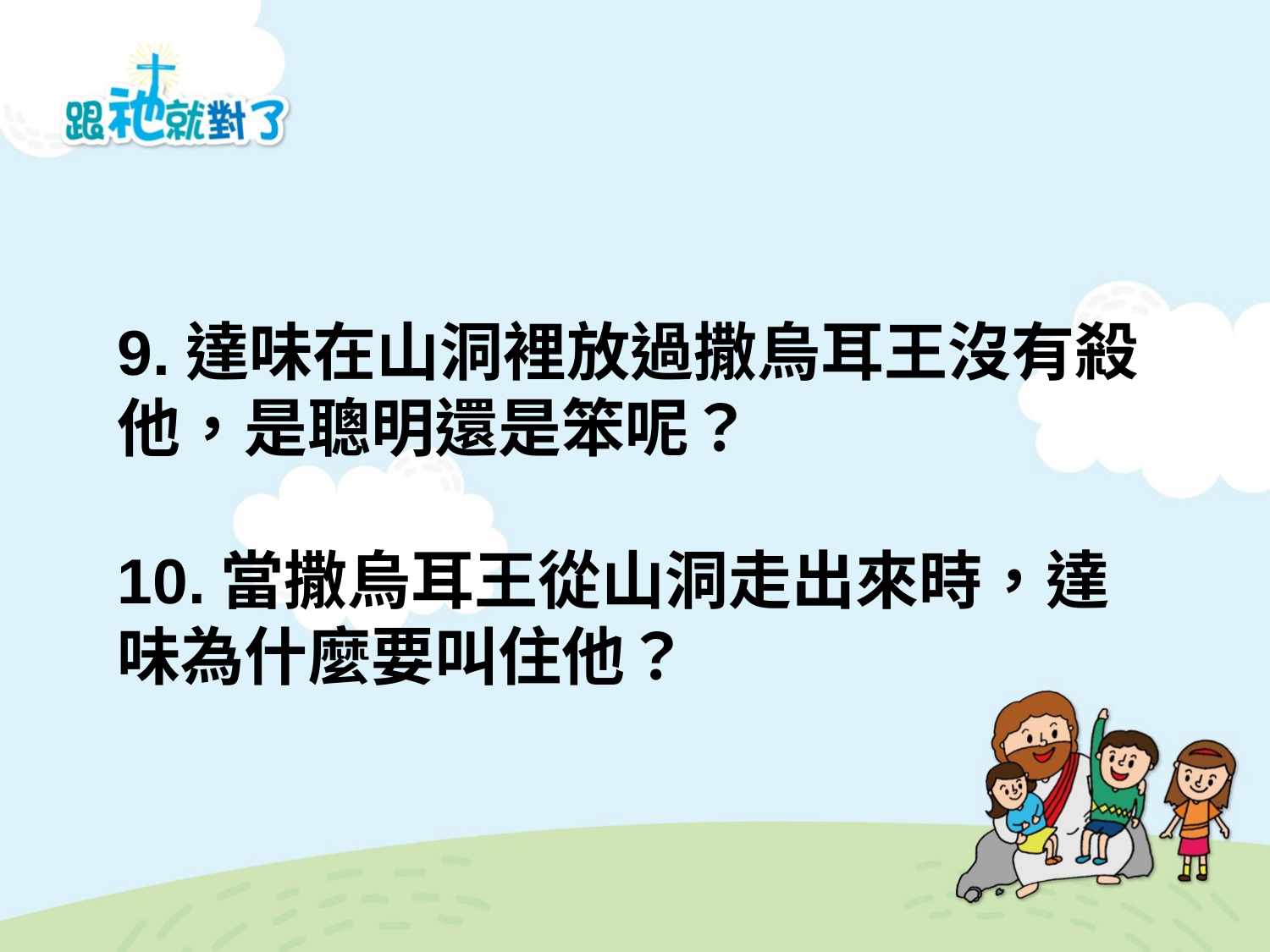

9.達味在山洞裡放過撒烏耳王沒有殺他，是聰明還是笨呢？

10.當撒烏耳王從山洞走出來時，達味為什麼要叫住他？